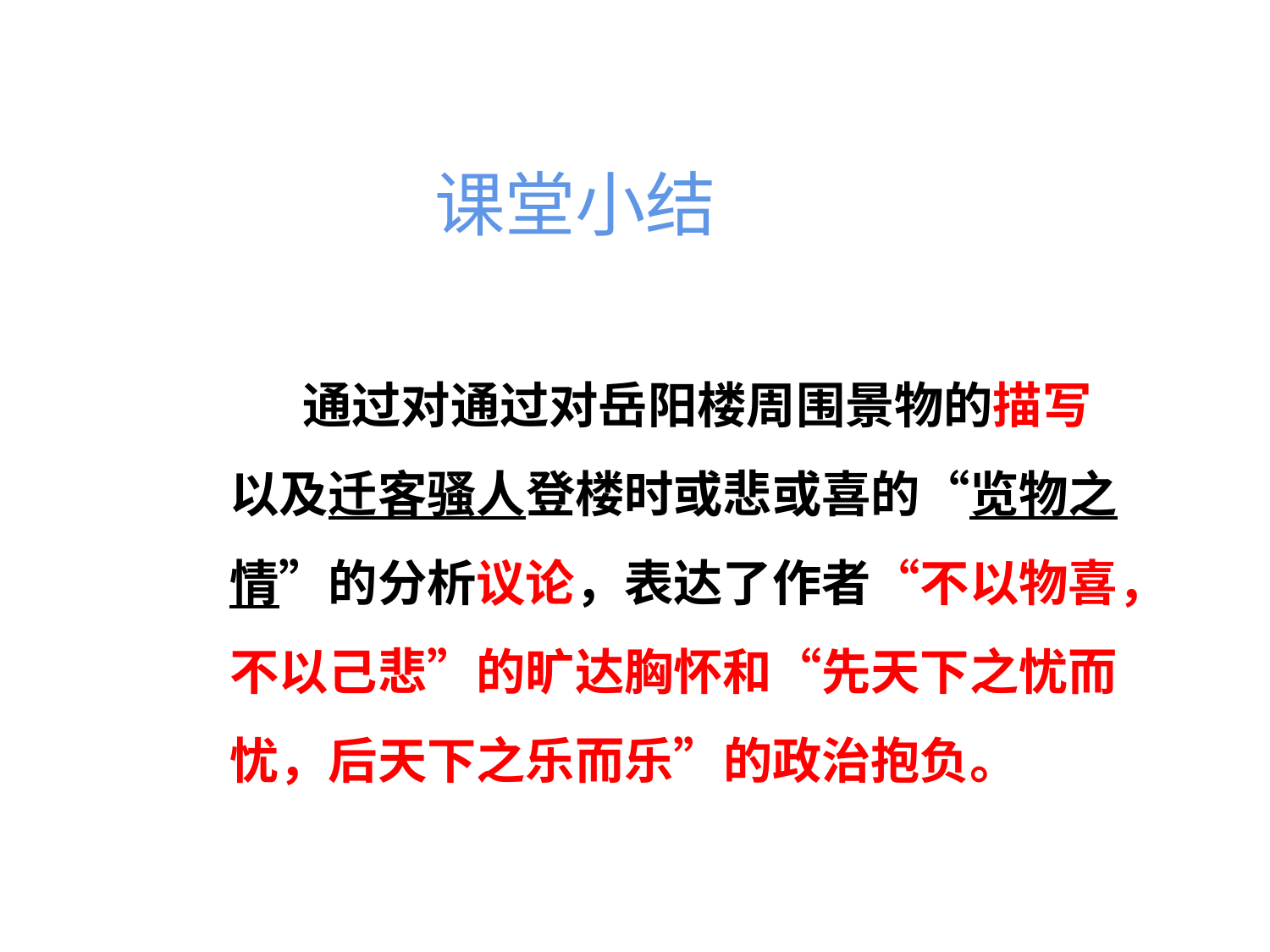

课堂小结
        通过对通过对岳阳楼周围景物的描写以及迁客骚人登楼时或悲或喜的“览物之情”的分析议论，表达了作者“不以物喜，不以己悲”的旷达胸怀和“先天下之忧而忧，后天下之乐而乐”的政治抱负。